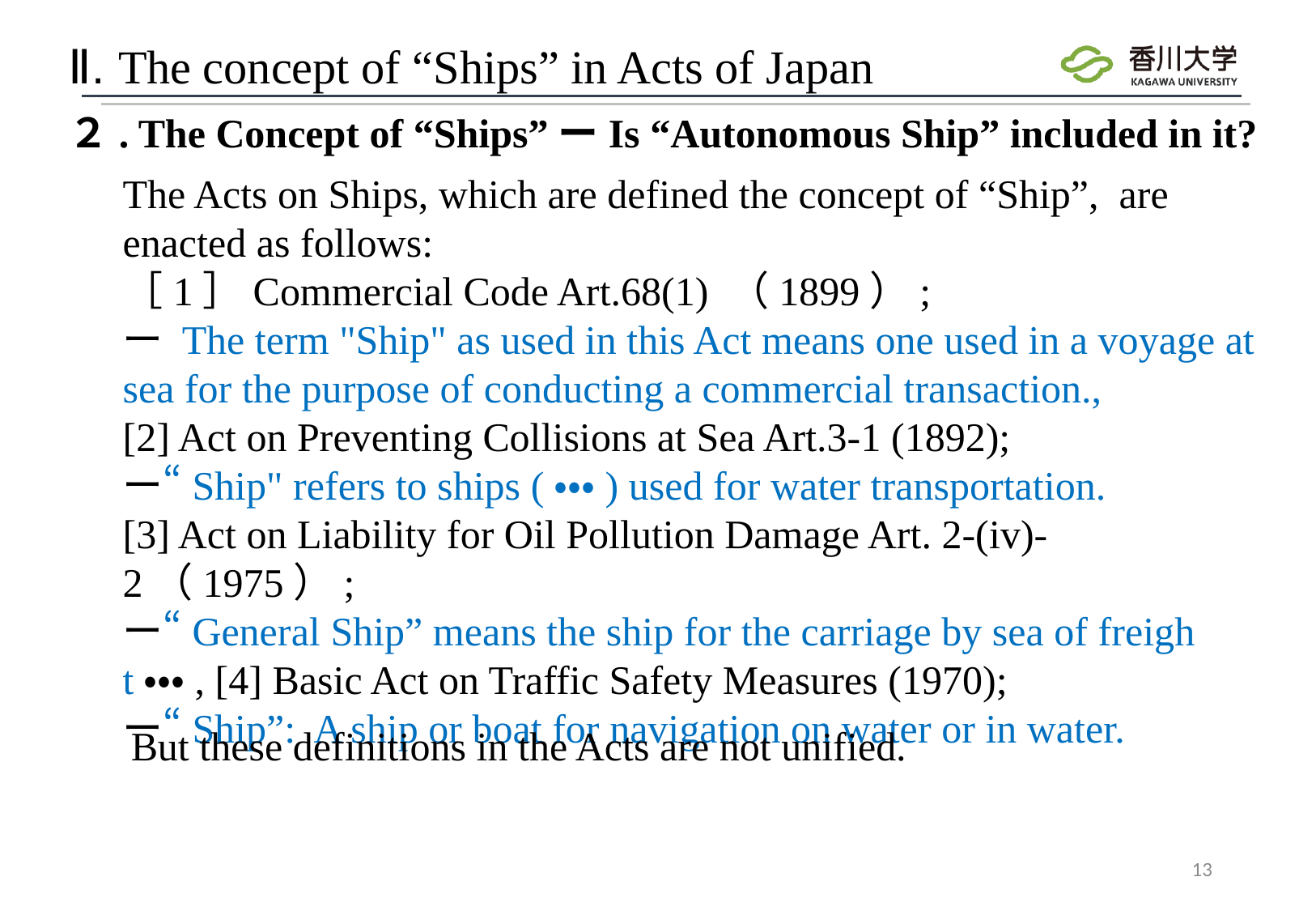

# Ⅱ. The concept of “Ships” in Acts of Japan
２. The Concept of “Ships”ーIs “Autonomous Ship” included in it?
The Acts on Ships, which are defined the concept of “Ship”,  are enacted as follows:
［1］Commercial Code Art.68(1) （1899）;
ー The term "Ship" as used in this Act means one used in a voyage at sea for the purpose of conducting a commercial transaction.,
[2] Act on Preventing Collisions at Sea Art.3-1 (1892);
ー“Ship" refers to ships (・・・) used for water transportation.
[3] Act on Liability for Oil Pollution Damage Art. 2-(iv)-2（1975）;
ー“General Ship” means the ship for the carriage by sea of freight・・・, [4] Basic Act on Traffic Safety Measures (1970);
ー“Ship”:  A ship or boat for navigation on water or in water.
But these definitions in the Acts are not unified.
13